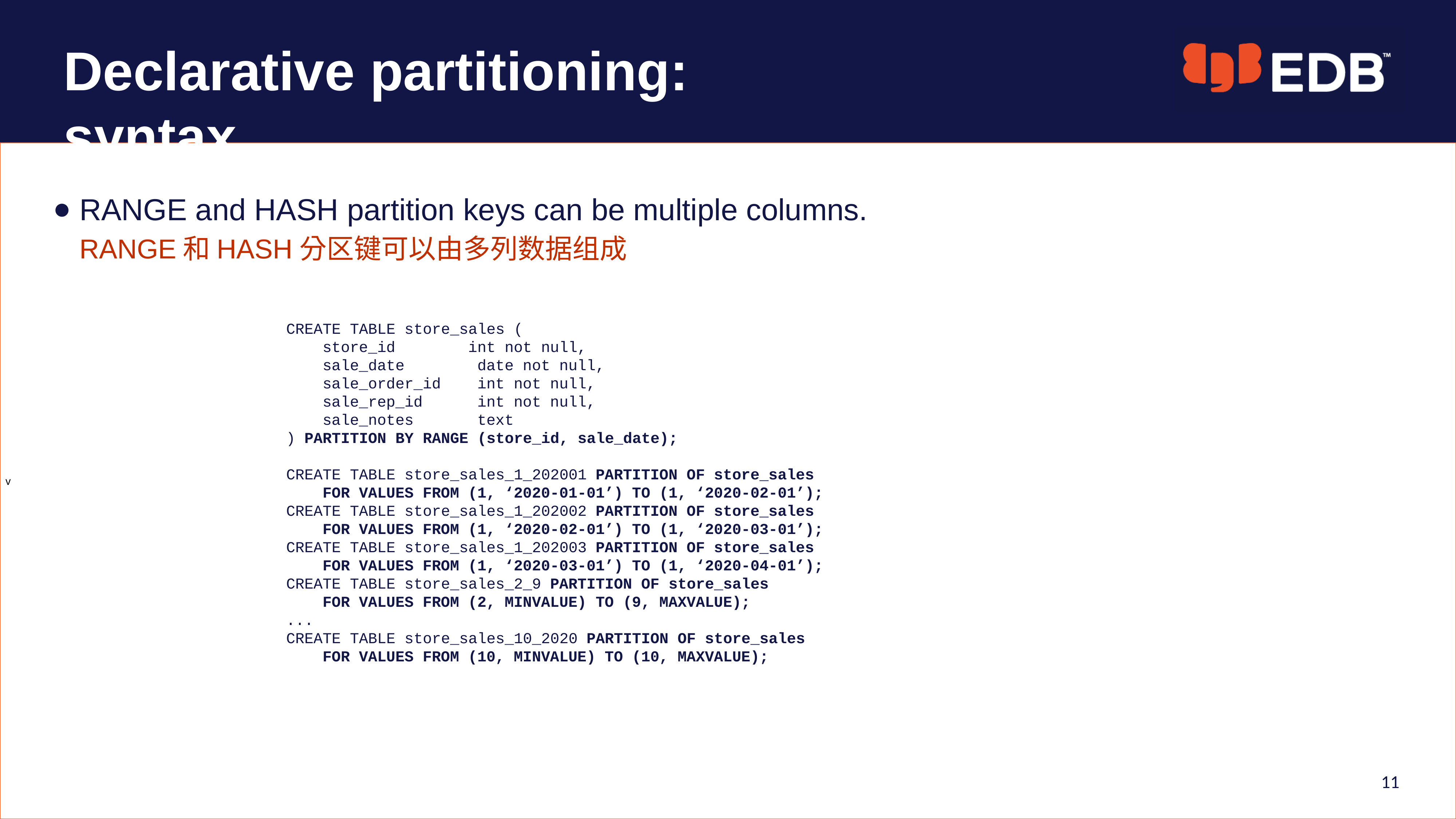

Declarative partitioning: syntax
RANGE and HASH partition keys can be multiple columns.
RANGE和HASH分区键可以由多列数据组成
CREATE TABLE store_sales (
    store_id        int not null,
    sale_date        date not null,
    sale_order_id    int not null,
    sale_rep_id      int not null,
    sale_notes       text
) PARTITION BY RANGE (store_id, sale_date);

CREATE TABLE store_sales_1_202001 PARTITION OF store_sales
    FOR VALUES FROM (1, ‘2020-01-01’) TO (1, ‘2020-02-01’);
CREATE TABLE store_sales_1_202002 PARTITION OF store_sales
    FOR VALUES FROM (1, ‘2020-02-01’) TO (1, ‘2020-03-01’);
CREATE TABLE store_sales_1_202003 PARTITION OF store_sales
    FOR VALUES FROM (1, ‘2020-03-01’) TO (1, ‘2020-04-01’);
CREATE TABLE store_sales_2_9 PARTITION OF store_sales
    FOR VALUES FROM (2, MINVALUE) TO (9, MAXVALUE);
...
CREATE TABLE store_sales_10_2020 PARTITION OF store_sales
    FOR VALUES FROM (10, MINVALUE) TO (10, MAXVALUE);
11
11